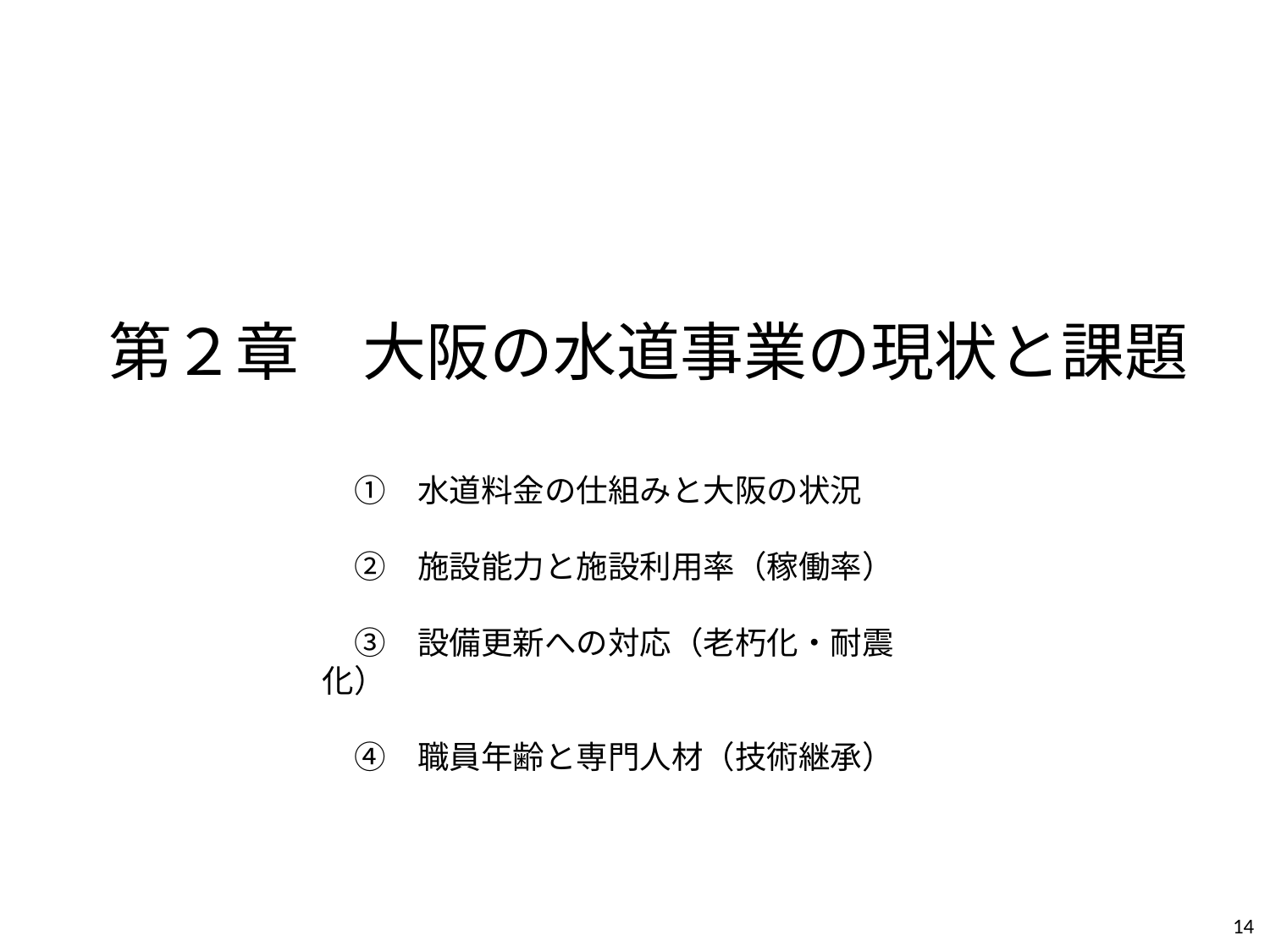

第２章　大阪の水道事業の現状と課題
　①　水道料金の仕組みと大阪の状況

　②　施設能力と施設利用率（稼働率）

　③　設備更新への対応（老朽化・耐震化）

　④　職員年齢と専門人材（技術継承）
14